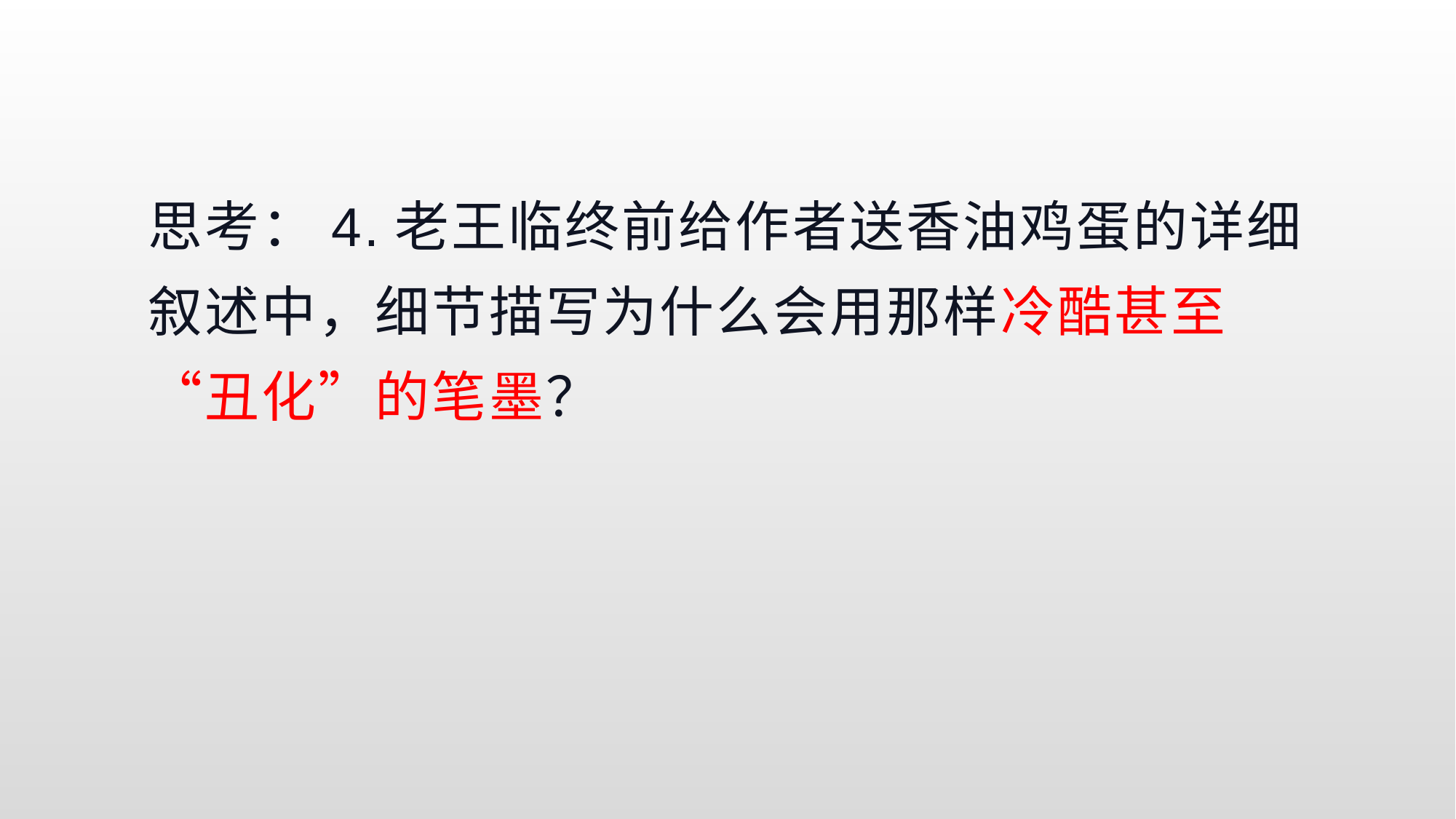

思考：4.老王临终前给作者送香油鸡蛋的详细叙述中，细节描写为什么会用那样冷酷甚至“丑化”的笔墨？